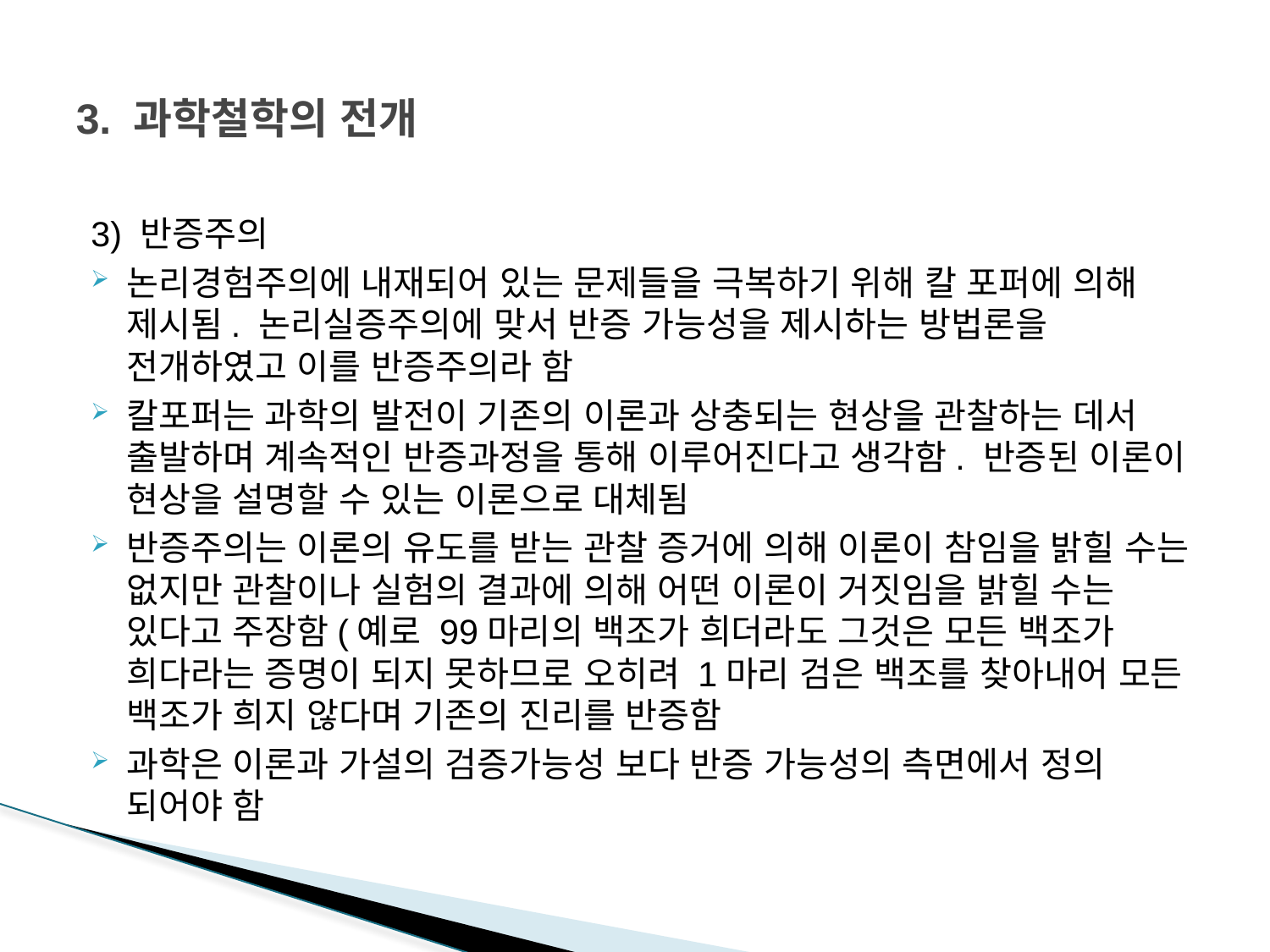

# 3. 과학철학의 전개
3) 반증주의
논리경험주의에 내재되어 있는 문제들을 극복하기 위해 칼 포퍼에 의해 제시됨. 논리실증주의에 맞서 반증 가능성을 제시하는 방법론을 전개하였고 이를 반증주의라 함
칼포퍼는 과학의 발전이 기존의 이론과 상충되는 현상을 관찰하는 데서 출발하며 계속적인 반증과정을 통해 이루어진다고 생각함. 반증된 이론이 현상을 설명할 수 있는 이론으로 대체됨
반증주의는 이론의 유도를 받는 관찰 증거에 의해 이론이 참임을 밝힐 수는 없지만 관찰이나 실험의 결과에 의해 어떤 이론이 거짓임을 밝힐 수는 있다고 주장함(예로 99마리의 백조가 희더라도 그것은 모든 백조가 희다라는 증명이 되지 못하므로 오히려 1마리 검은 백조를 찾아내어 모든 백조가 희지 않다며 기존의 진리를 반증함
과학은 이론과 가설의 검증가능성 보다 반증 가능성의 측면에서 정의 되어야 함